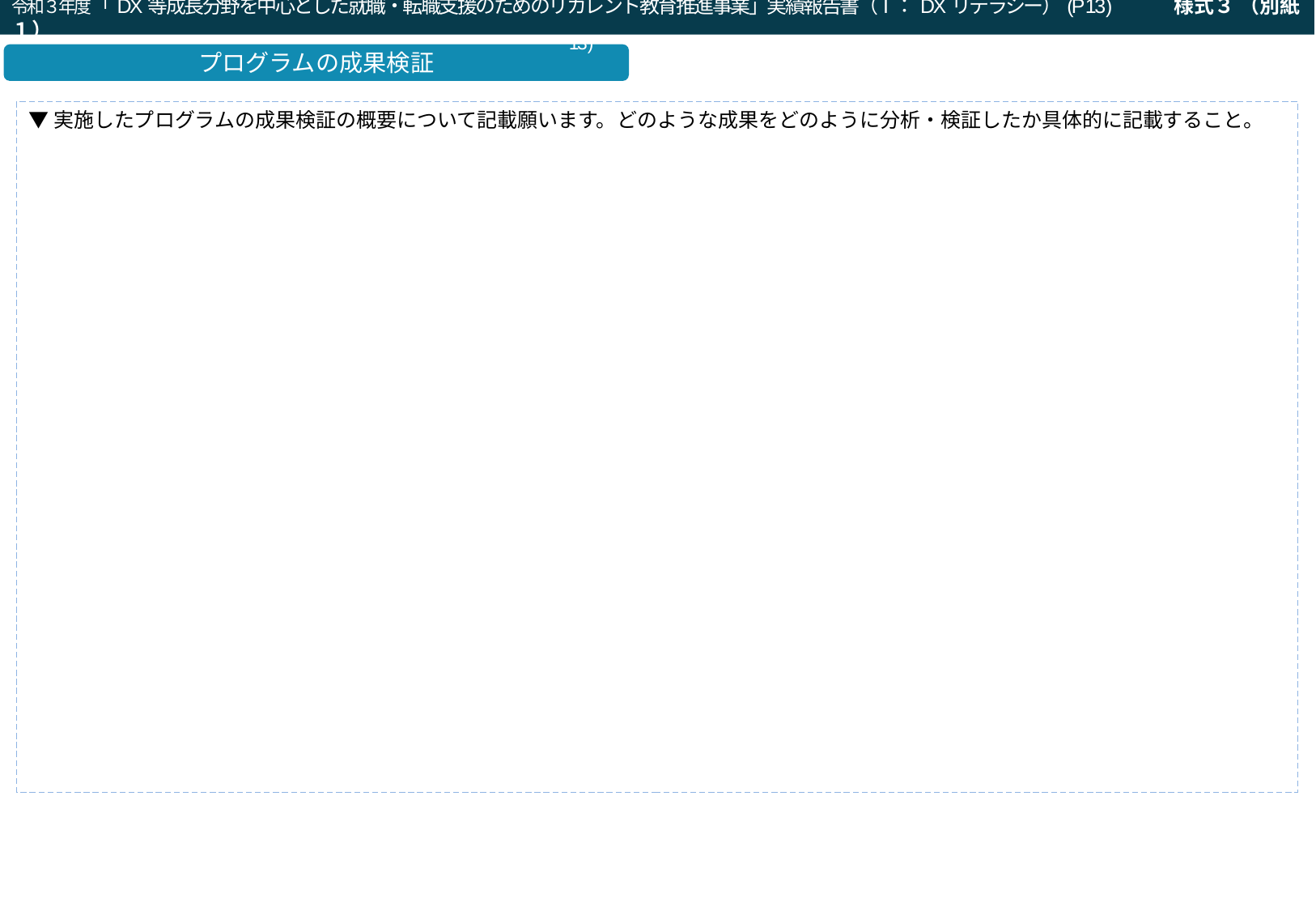

令和３年度「DX等成長分野を中心とした就職・転職支援のためのリカレント教育推進事業」実績報告書（Ⅰ：DXリテラシー）(P13)　　　様式３ （別紙１）
令和２年度「就職・転職支援のための大学リカレント教育推進事業（就職・転職支援のためのリカレント教育プログラムの開発・実施）」企画提案書（a：求職支援）(P13)
プログラムの成果検証
▼実施したプログラムの成果検証の概要について記載願います。どのような成果をどのように分析・検証したか具体的に記載すること。